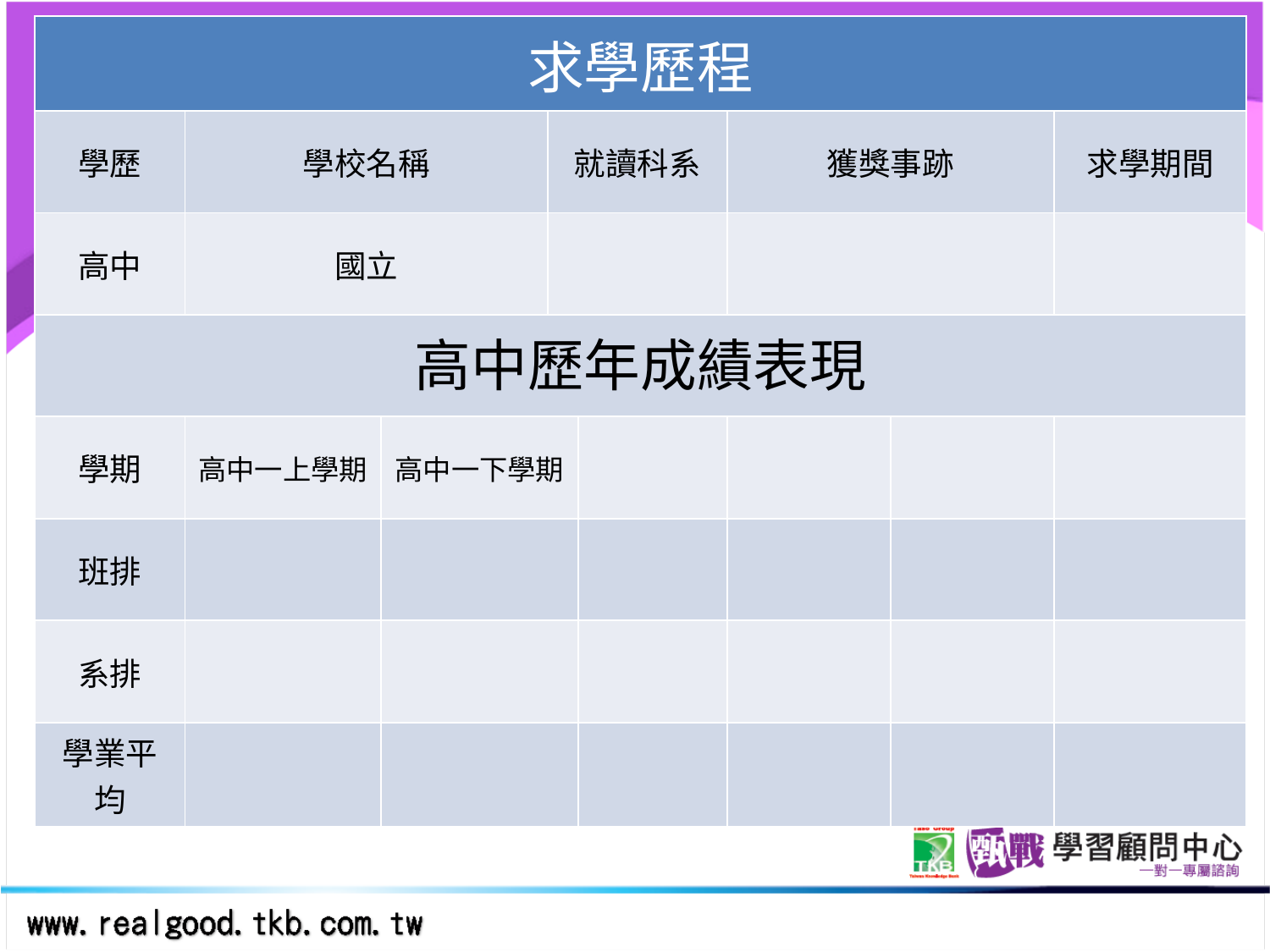

| 求學歷程 |  |  |  |  |  |  |  |
| --- | --- | --- | --- | --- | --- | --- | --- |
| 學歷 | 學校名稱 |  | 就讀科系 |  | 獲獎事跡 |  | 求學期間 |
| 高中 | 國立 |  |  |  |  |  |  |
| 高中歷年成績表現 |  |  |  |  |  |  |  |
| 學期 | 高中一上學期 | 高中一下學期 |  |  |  |  |  |
| 班排 |  |  |  |  |  |  |  |
| 系排 |  |  |  |  |  |  |  |
| 學業平均 |  |  |  |  |  |  |  |